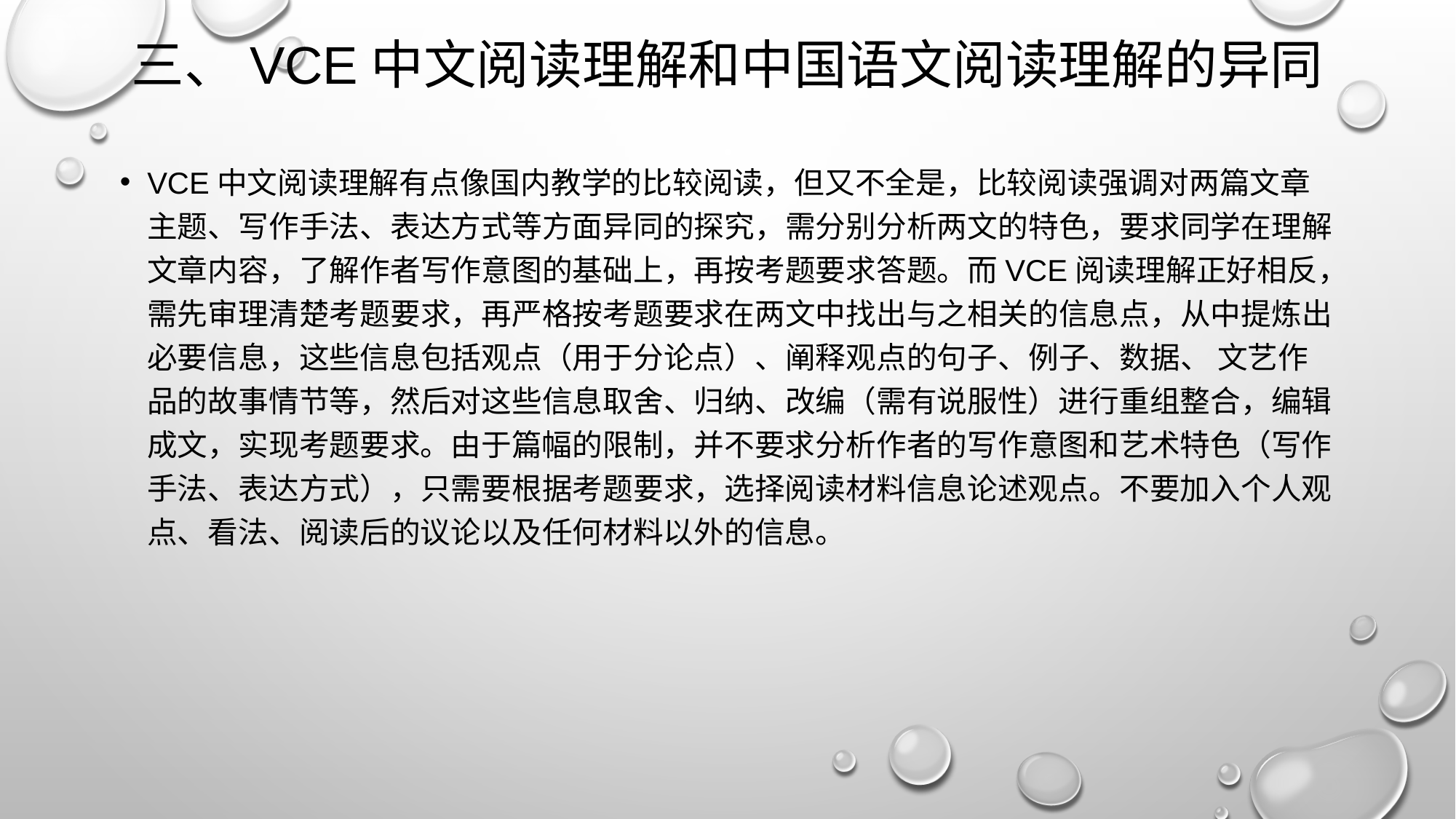

# 三、VCE中文阅读理解和中国语文阅读理解的异同
VCE中文阅读理解有点像国内教学的比较阅读，但又不全是，比较阅读强调对两篇文章主题、写作手法、表达方式等方面异同的探究，需分别分析两文的特色，要求同学在理解文章内容，了解作者写作意图的基础上，再按考题要求答题。而VCE阅读理解正好相反，需先审理清楚考题要求，再严格按考题要求在两文中找出与之相关的信息点，从中提炼出必要信息，这些信息包括观点（用于分论点）、阐释观点的句子、例子、数据、 文艺作品的故事情节等，然后对这些信息取舍、归纳、改编（需有说服性）进行重组整合，编辑成文，实现考题要求。由于篇幅的限制，并不要求分析作者的写作意图和艺术特色（写作手法、表达方式），只需要根据考题要求，选择阅读材料信息论述观点。不要加入个人观点、看法、阅读后的议论以及任何材料以外的信息。